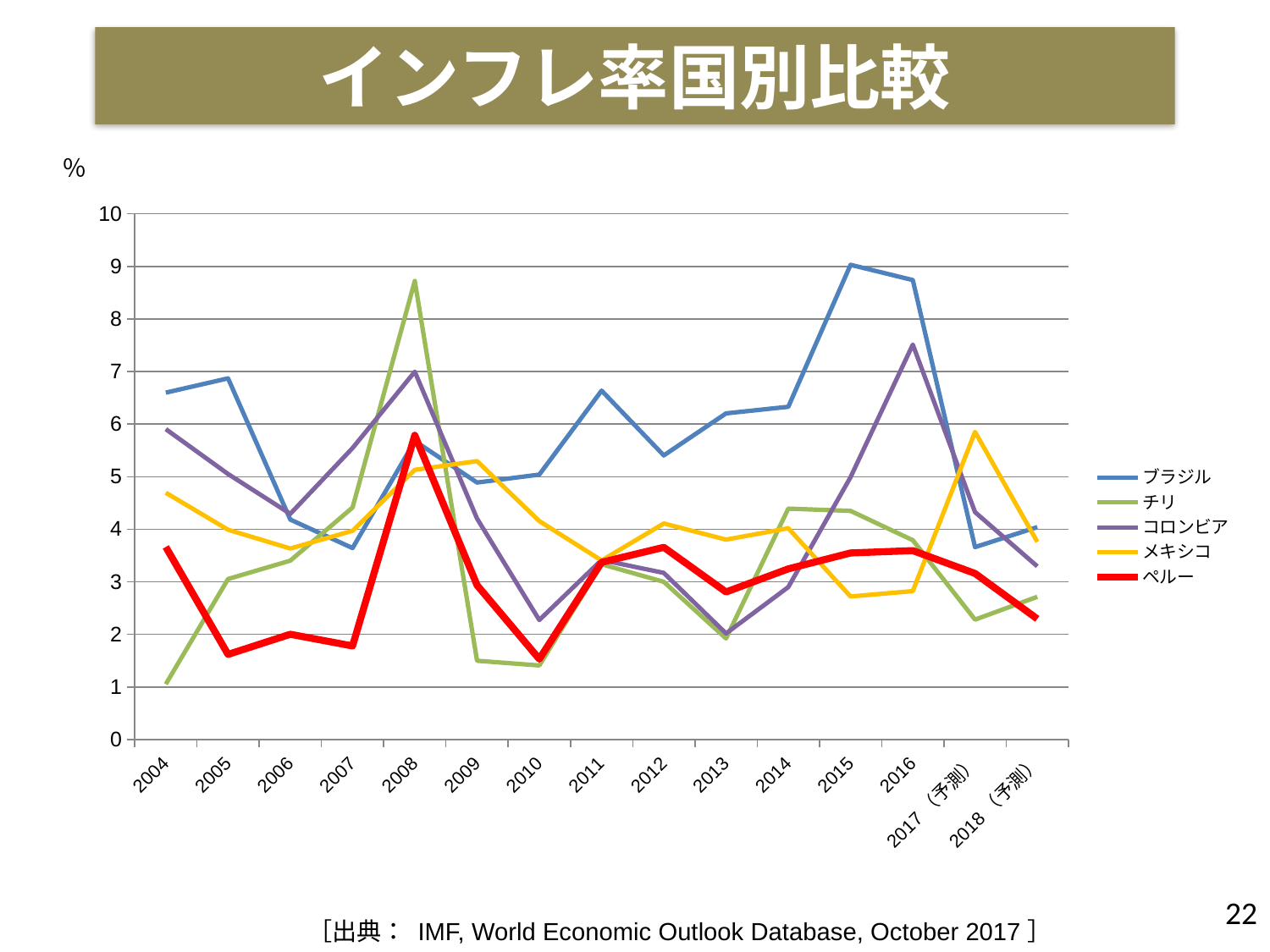

インフレ率国別比較
％

### Chart

| Category | ブラジル | チリ | コロンビア | メキシコ | ペルー |
|---|---|---|---|---|---|
| 2004 | 6.598 | 1.053 | 5.904 | 4.694 | 3.662 |
| 2005 | 6.87 | 3.053 | 5.051 | 3.99 | 1.618 |
| 2006 | 4.184 | 3.402 | 4.293 | 3.633 | 2.001 |
| 2007 | 3.641 | 4.413 | 5.544 | 3.969 | 1.779 |
| 2008 | 5.678 | 8.723 | 6.997 | 5.13 | 5.788 |
| 2009 | 4.888 | 1.498 | 4.203 | 5.296 | 2.935 |
| 2010 | 5.039 | 1.408 | 2.272 | 4.155 | 1.53 |
| 2011 | 6.636 | 3.334 | 3.415 | 3.404 | 3.37 |
| 2012 | 5.404 | 2.999 | 3.169 | 4.11 | 3.655 |
| 2013 | 6.204 | 1.922 | 2.017 | 3.802 | 2.806 |
| 2014 | 6.329 | 4.392 | 2.899 | 4.019 | 3.246 |
| 2015 | 9.03 | 4.349 | 4.99 | 2.72 | 3.548 |
| 2016 | 8.74 | 3.79 | 7.513 | 2.823 | 3.593 |
| 2017（予測） | 3.659 | 2.28 | 4.326 | 5.851 | 3.158 |
| 2018（予測） | 4.04 | 2.714 | 3.293 | 3.759 | 2.294 |
22
［出典： IMF, World Economic Outlook Database, October 2017］